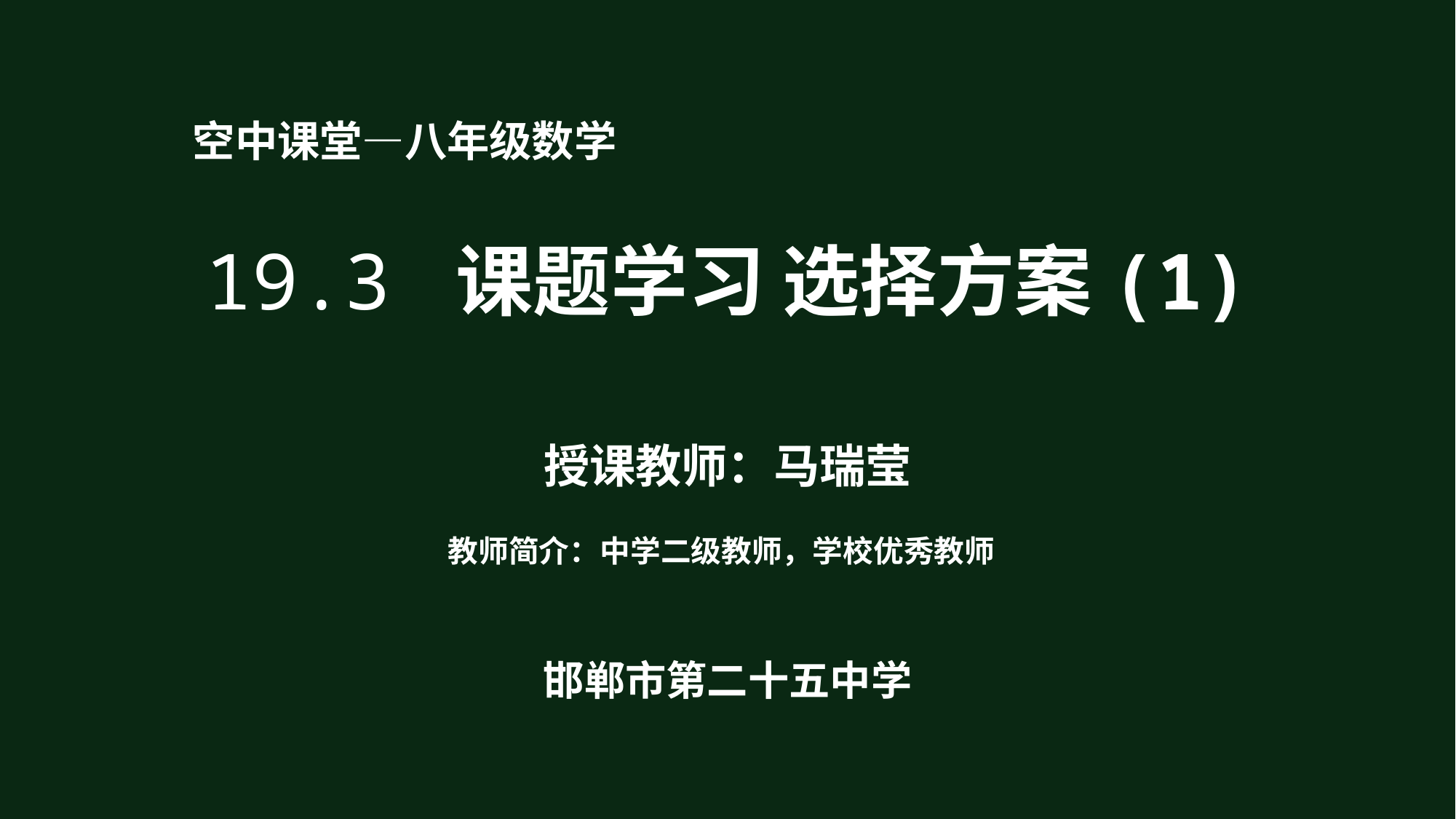

空中课堂—八年级数学
# 19.3 课题学习 选择方案(1)
授课教师：马瑞莹
教师简介：中学二级教师，学校优秀教师
邯郸市第二十五中学